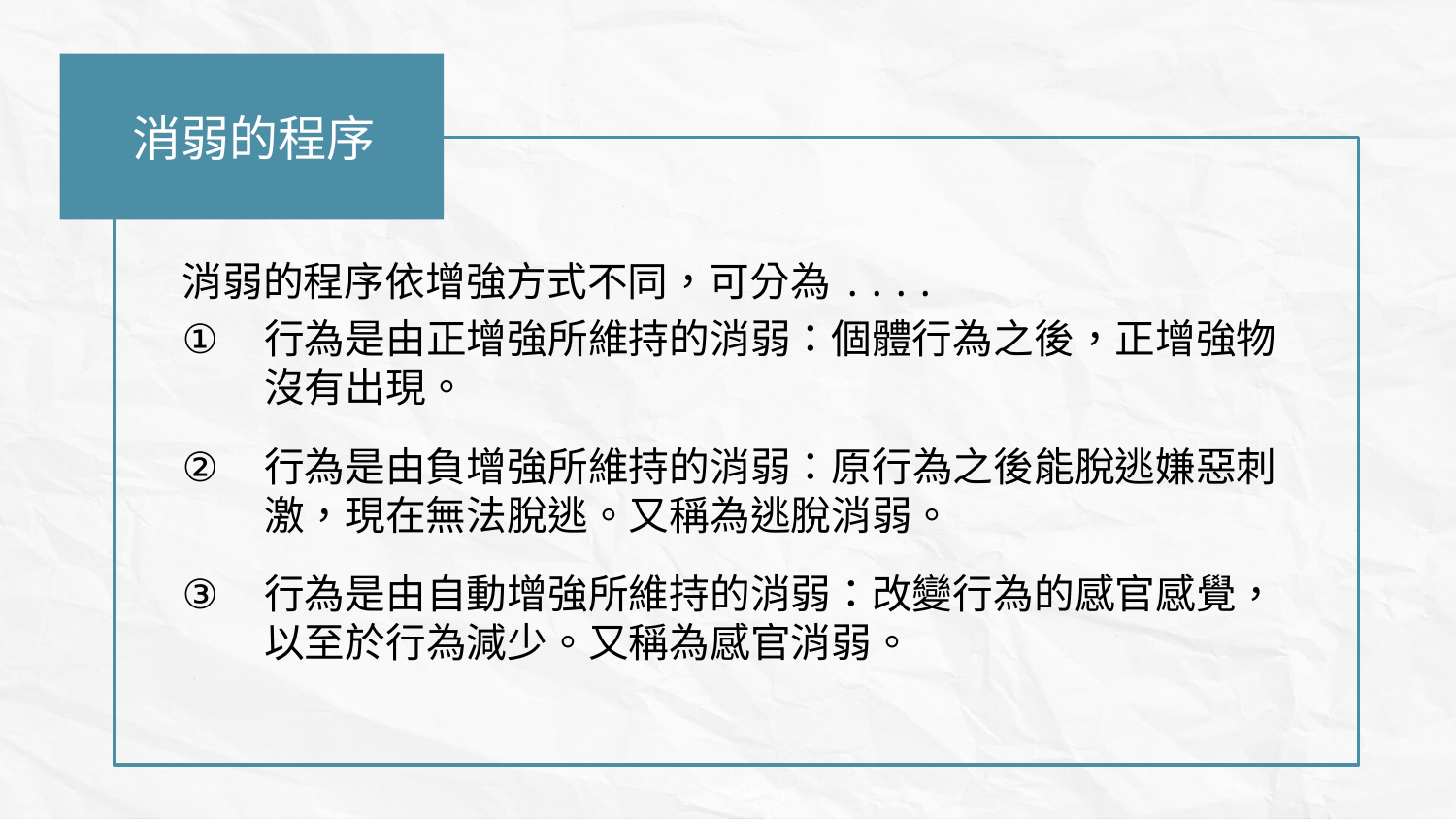

消弱的程序

消弱的程序依增強方式不同，可分為....
行為是由正增強所維持的消弱：個體行為之後，正增強物沒有出現。

行為是由負增強所維持的消弱：原行為之後能脫逃嫌惡刺激，現在無法脫逃。又稱為逃脫消弱。

行為是由自動增強所維持的消弱：改變行為的感官感覺，以至於行為減少。又稱為感官消弱。